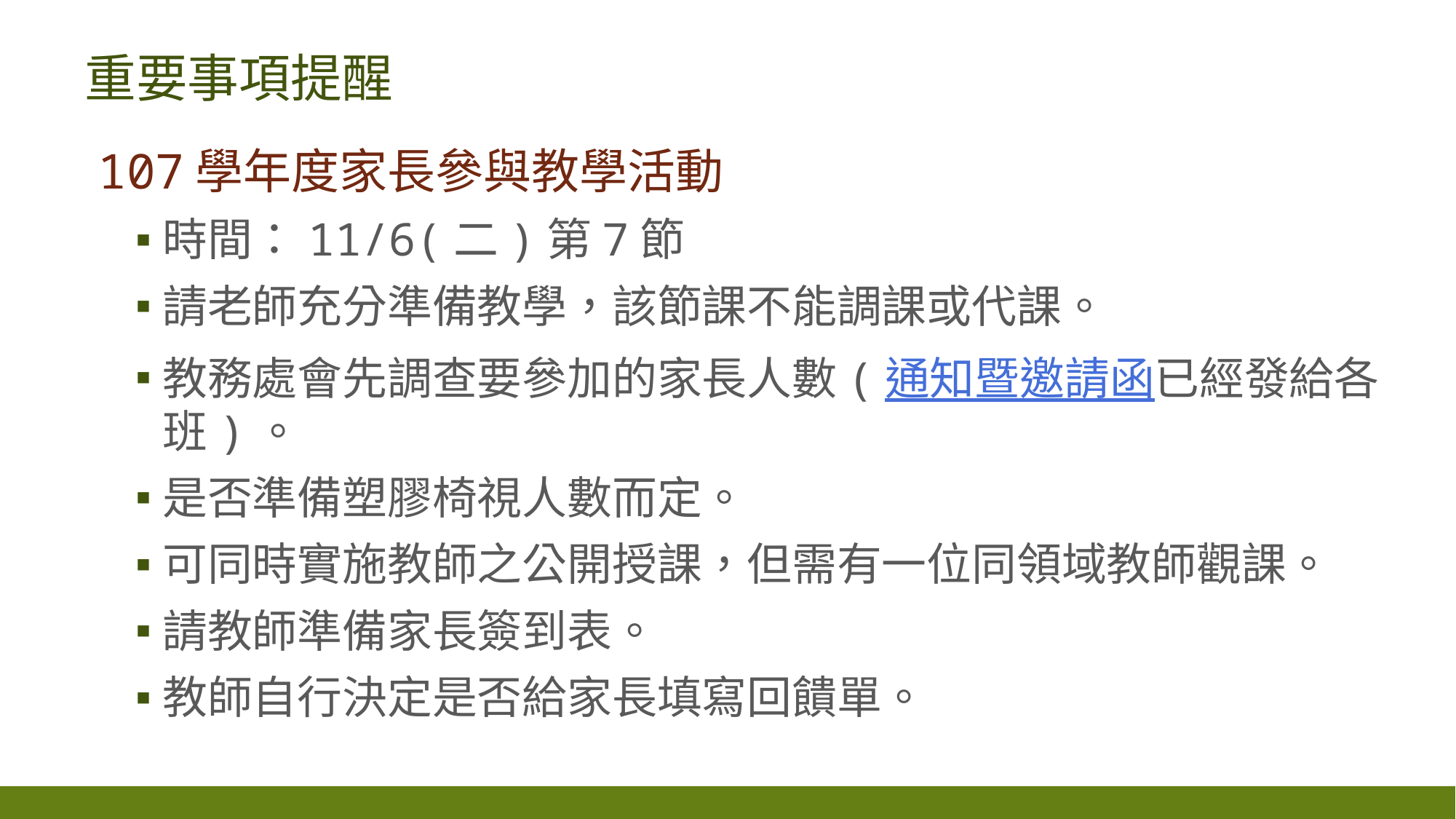

# 重要事項提醒
107學年度家長參與教學活動
時間：11/6(二)第7節
請老師充分準備教學，該節課不能調課或代課。
教務處會先調查要參加的家長人數(通知暨邀請函已經發給各班)。
是否準備塑膠椅視人數而定。
可同時實施教師之公開授課，但需有一位同領域教師觀課。
請教師準備家長簽到表。
教師自行決定是否給家長填寫回饋單。